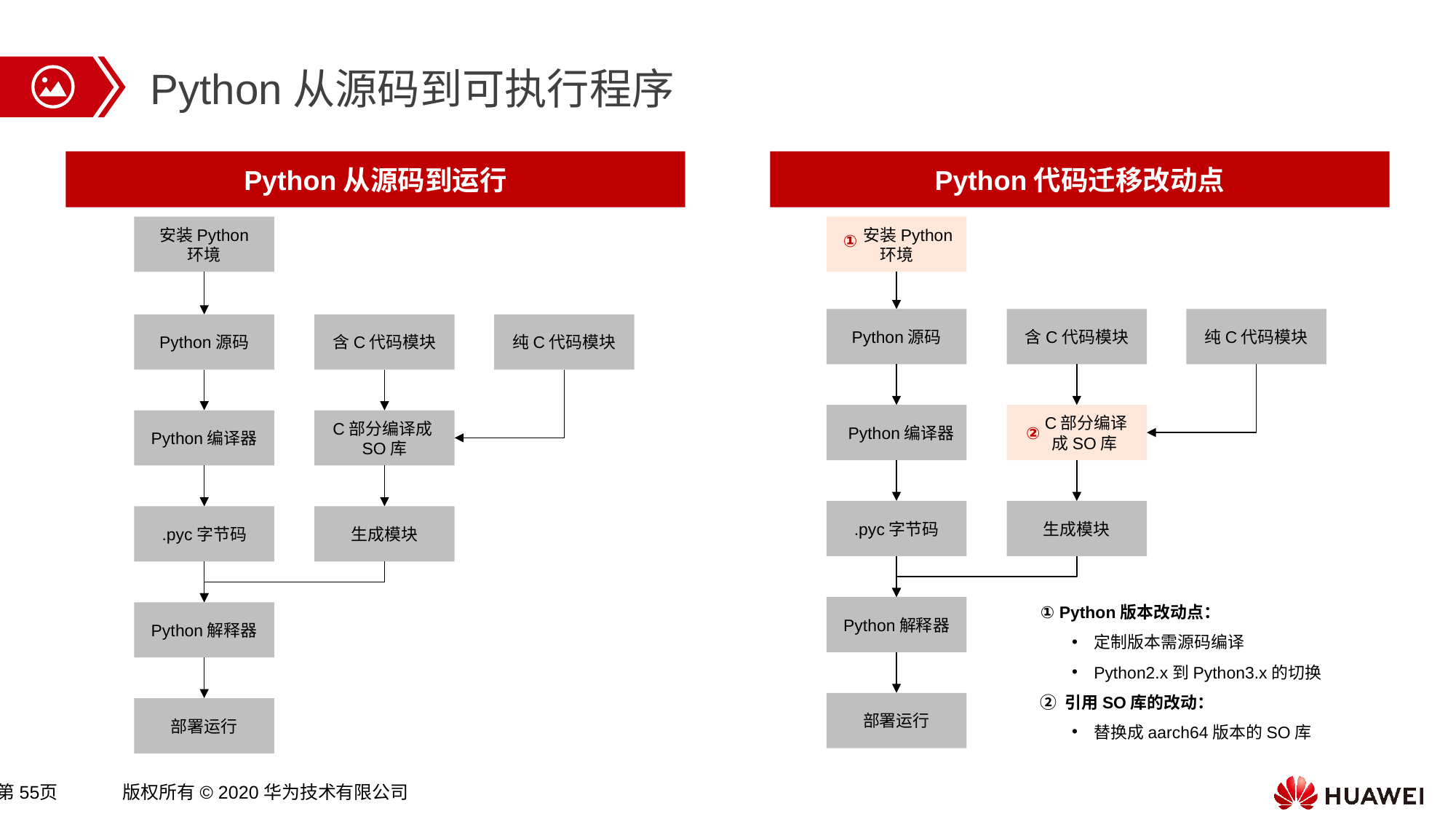

Python从源码到可执行程序

Python从源码到运行
Python代码迁移改动点
安装Python
环境
     安装Python
环境
①

Python源码
含C代码模块
纯C代码模块
Python源码
含C代码模块
纯C代码模块
  Python编译器
    C部分编译
   成SO库
Python编译器
C部分编译成SO库
②
.pyc字节码
生成模块
.pyc字节码
生成模块
① Python版本改动点：
定制版本需源码编译
Python2.x到Python3.x的切换
② 引用SO库的改动：
替换成aarch64版本的SO库
Python解释器
Python解释器
部署运行
部署运行